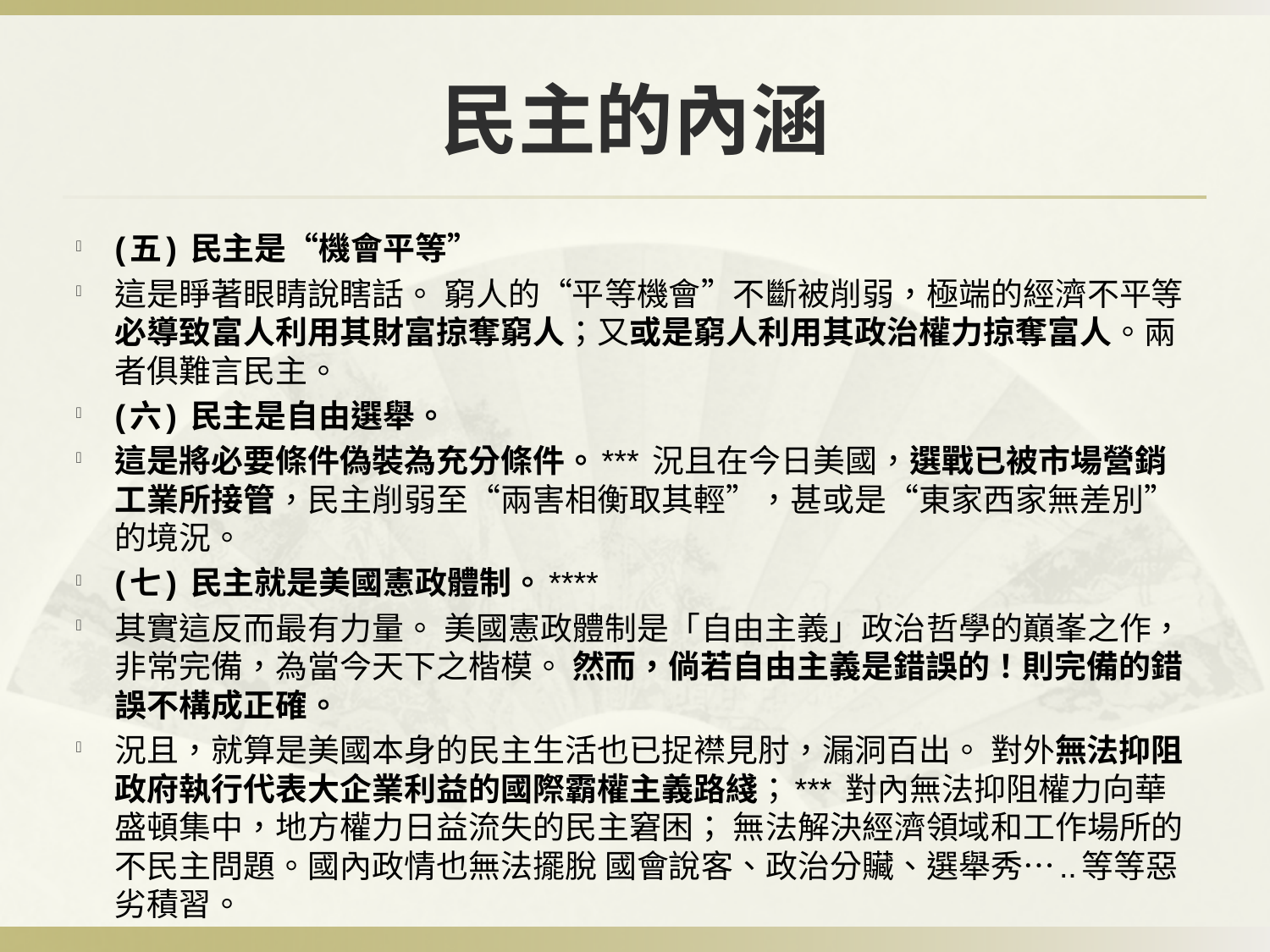

# 民主的內涵
(五) 民主是“機會平等”
這是睜著眼睛說瞎話。 窮人的“平等機會”不斷被削弱，極端的經濟不平等必導致富人利用其財富掠奪窮人；又或是窮人利用其政治權力掠奪富人。兩者俱難言民主。
(六) 民主是自由選舉。
這是將必要條件偽裝為充分條件。*** 況且在今日美國，選戰已被市場營銷工業所接管，民主削弱至“兩害相衡取其輕”，甚或是“東家西家無差別”的境況。
(七) 民主就是美國憲政體制。****
其實這反而最有力量。 美國憲政體制是「自由主義」政治哲學的巔峯之作，非常完備，為當今天下之楷模。 然而，倘若自由主義是錯誤的！則完備的錯誤不構成正確。
況且，就算是美國本身的民主生活也已捉襟見肘，漏洞百出。 對外無法抑阻政府執行代表大企業利益的國際霸權主義路綫；*** 對內無法抑阻權力向華盛頓集中，地方權力日益流失的民主窘困； 無法解決經濟領域和工作場所的不民主問題。國內政情也無法擺脫 國會說客、政治分贜、選舉秀…..等等惡劣積習。